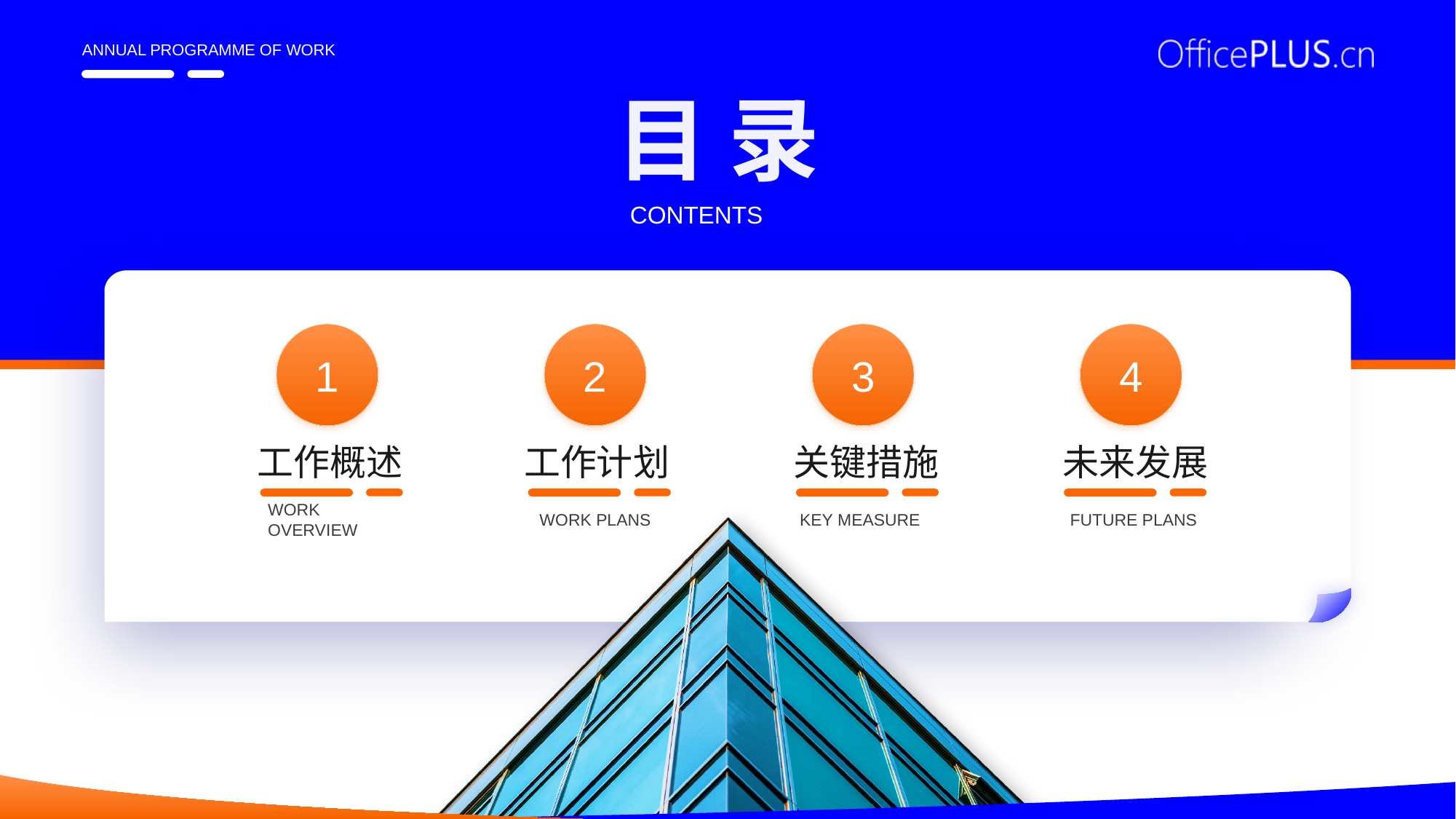

工作概述
工作计划
关键措施
未来发展

WORK OVERVIEW
WORK PLANS
KEY MEASURE
FUTURE PLANS